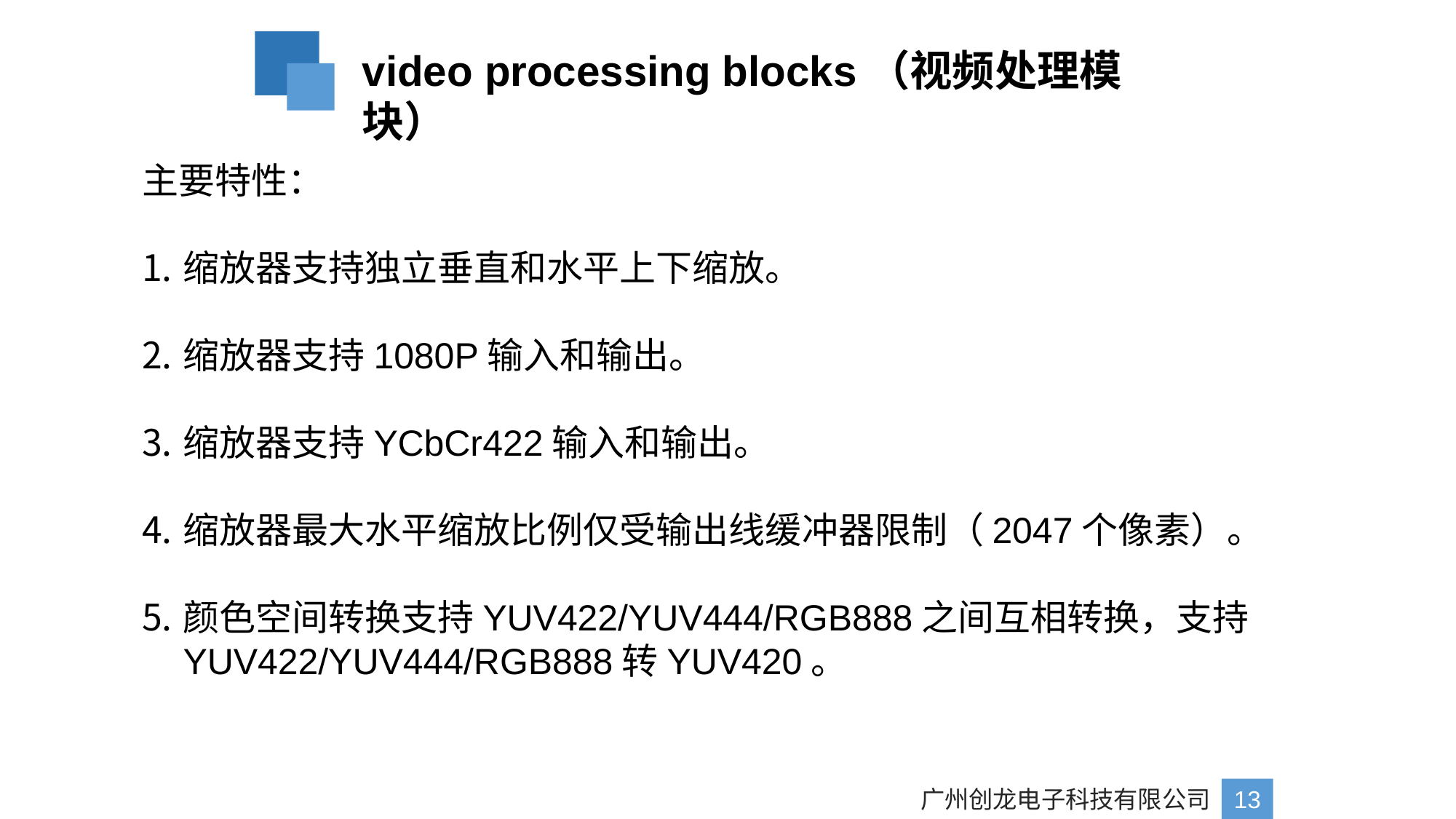

video processing blocks（视频处理模块）
主要特性：

缩放器支持独立垂直和水平上下缩放。

缩放器支持1080P输入和输出。

缩放器支持YCbCr422输入和输出。

缩放器最大水平缩放比例仅受输出线缓冲器限制（2047个像素）。

颜色空间转换支持YUV422/YUV444/RGB888之间互相转换，支持YUV422/YUV444/RGB888转YUV420。

广州创龙电子科技有限公司
13